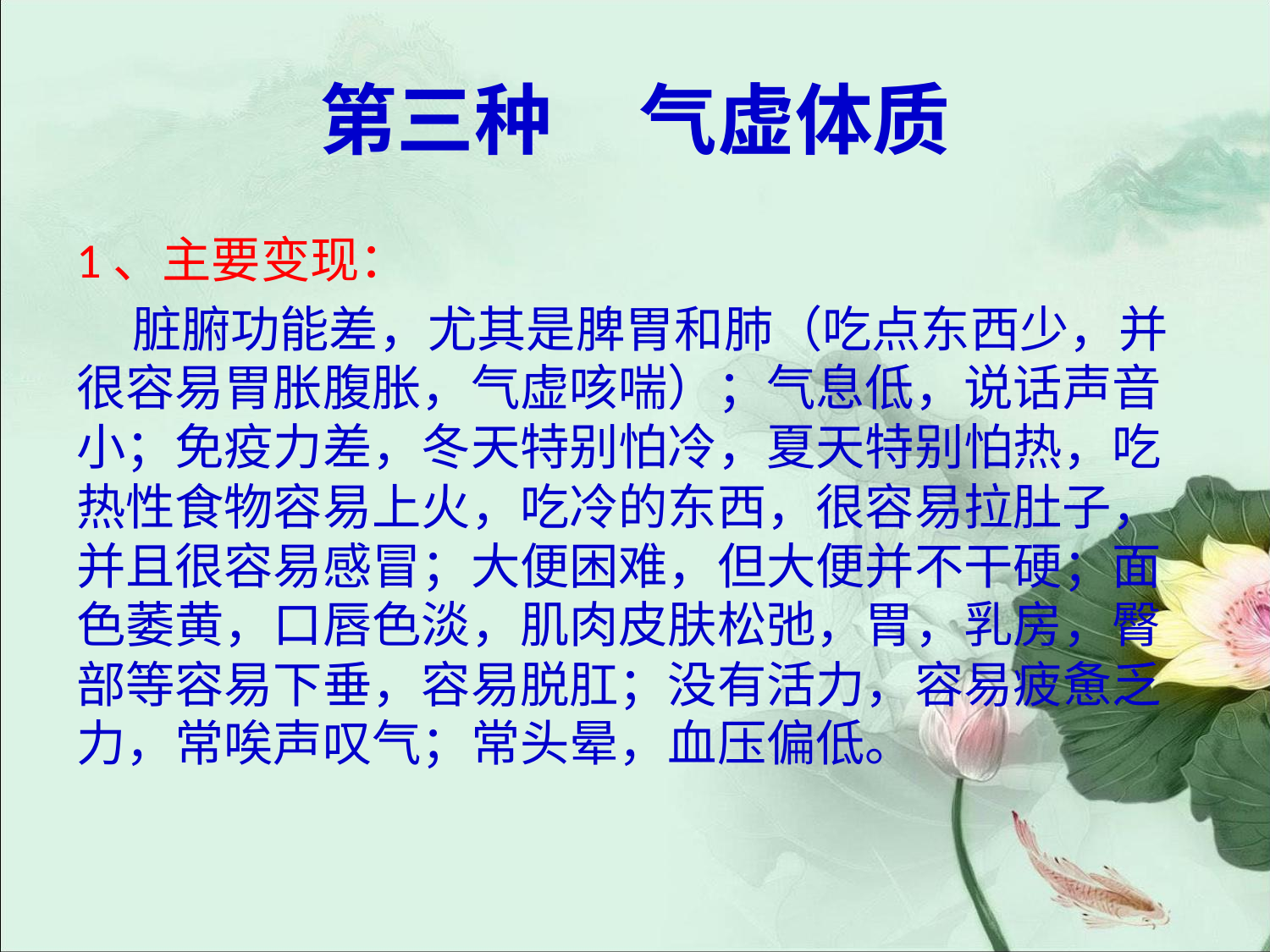

# 第三种     气虚体质
1、主要变现：
    脏腑功能差，尤其是脾胃和肺（吃点东西少，并很容易胃胀腹胀，气虚咳喘）；气息低，说话声音小；免疫力差，冬天特别怕冷，夏天特别怕热，吃热性食物容易上火，吃冷的东西，很容易拉肚子，并且很容易感冒；大便困难，但大便并不干硬；面色萎黄，口唇色淡，肌肉皮肤松弛，胃，乳房，臀部等容易下垂，容易脱肛；没有活力，容易疲惫乏力，常唉声叹气；常头晕，血压偏低。